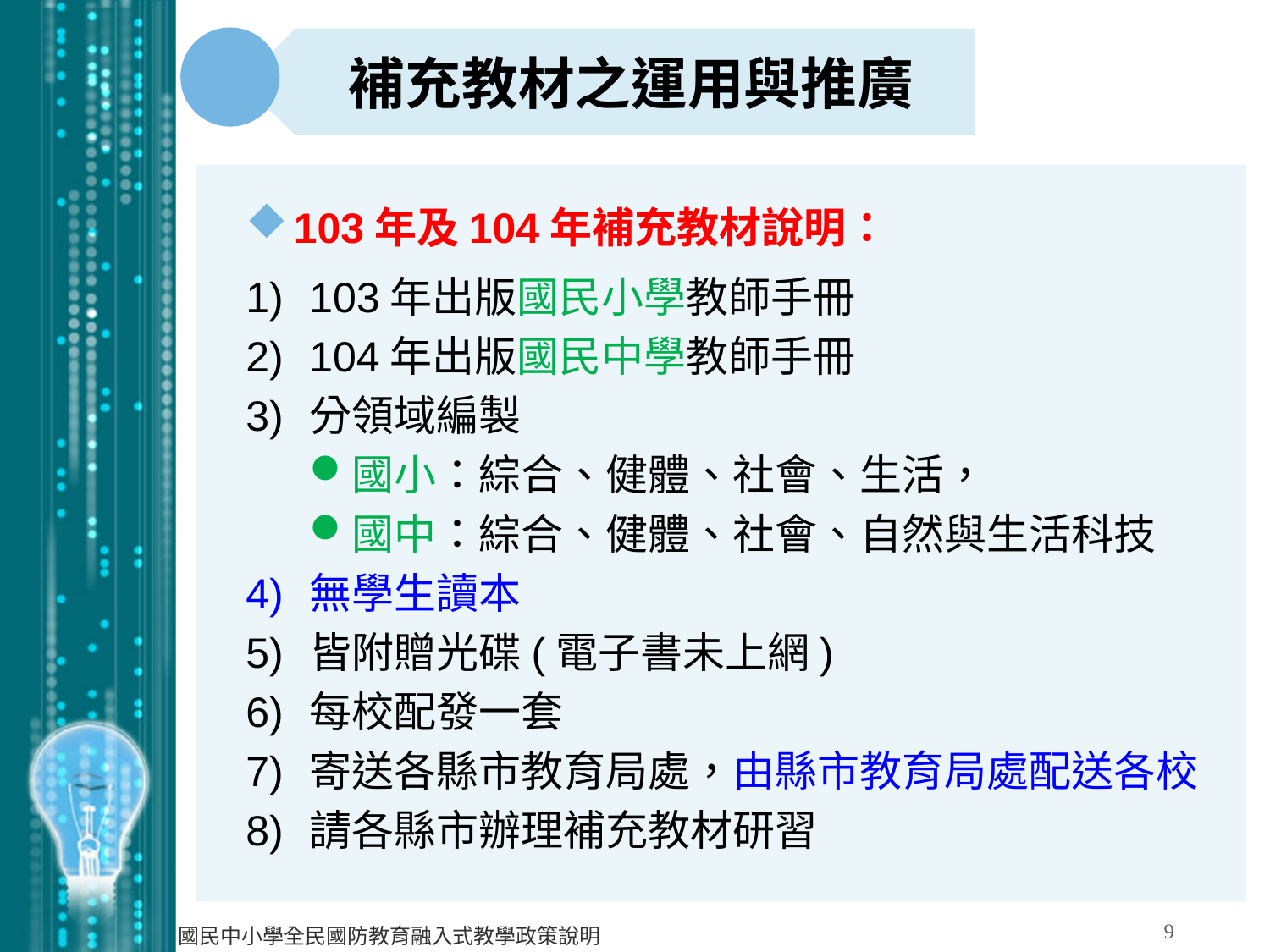

補充教材之運用與推廣
103年及104年補充教材說明：
103年出版國民小學教師手冊
104年出版國民中學教師手冊
分領域編製
國小：綜合、健體、社會、生活，
國中：綜合、健體、社會、自然與生活科技
無學生讀本
皆附贈光碟(電子書未上網)
每校配發一套
寄送各縣市教育局處，由縣市教育局處配送各校
請各縣市辦理補充教材研習
9
國民中小學全民國防教育融入式教學政策說明